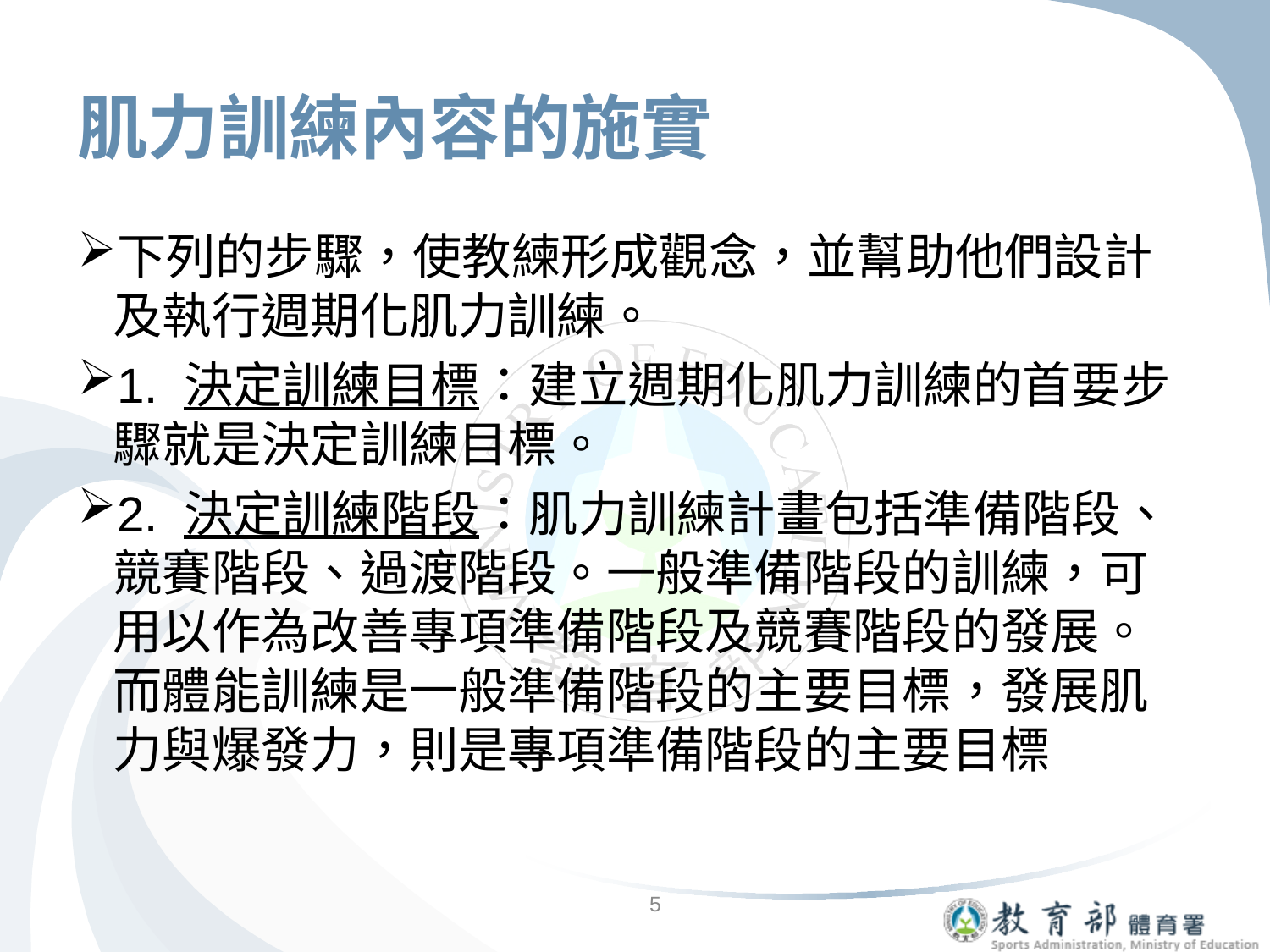

# 肌力訓練內容的施實
下列的步驟，使教練形成觀念，並幫助他們設計及執行週期化肌力訓練。
1. 決定訓練目標：建立週期化肌力訓練的首要步驟就是決定訓練目標。
2. 決定訓練階段：肌力訓練計畫包括準備階段、競賽階段、過渡階段。一般準備階段的訓練，可用以作為改善專項準備階段及競賽階段的發展。而體能訓練是一般準備階段的主要目標，發展肌力與爆發力，則是專項準備階段的主要目標

5